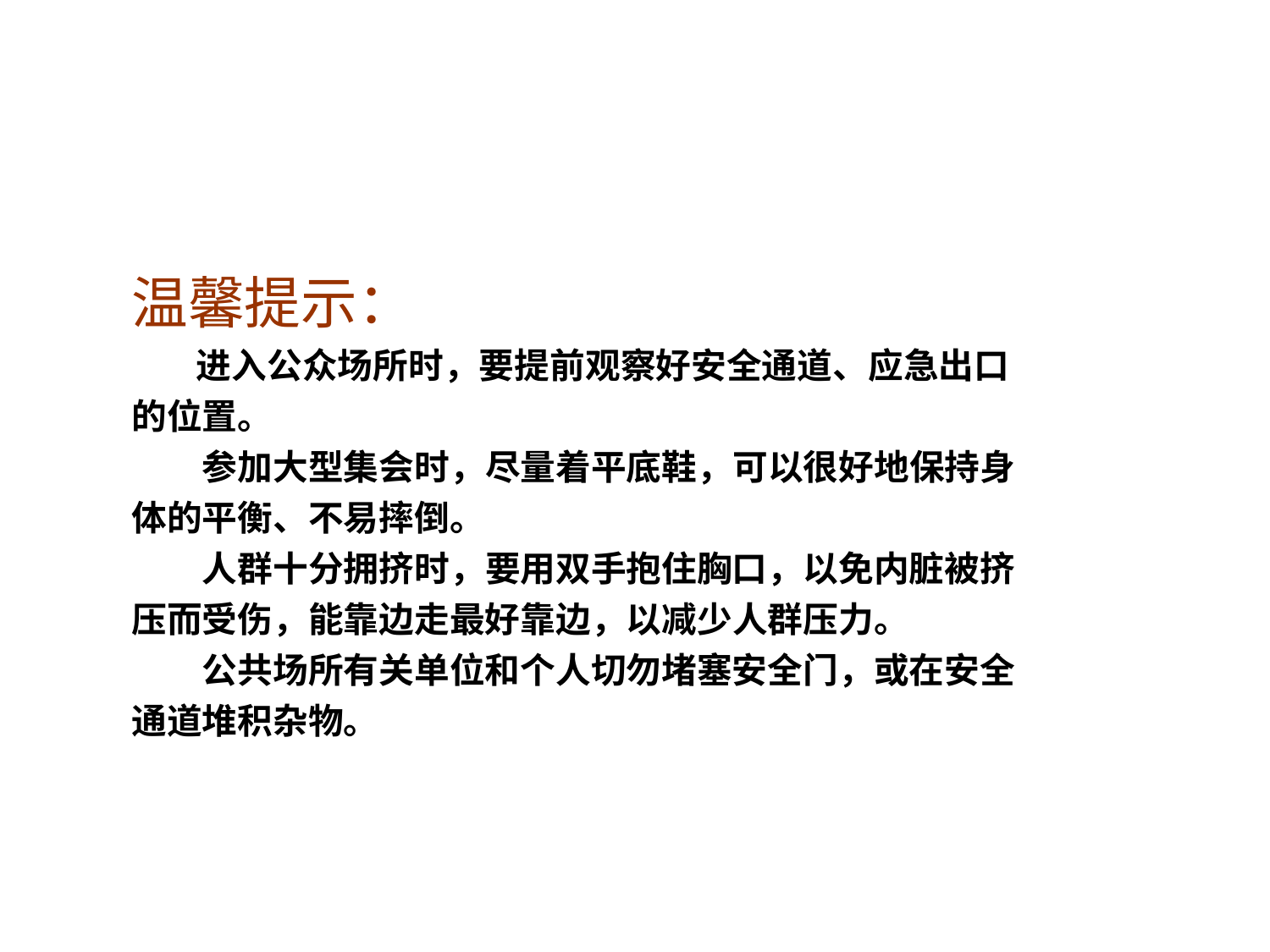

温馨提示：
       进入公众场所时，要提前观察好安全通道、应急出口
的位置。
　　参加大型集会时，尽量着平底鞋，可以很好地保持身
体的平衡、不易摔倒。
　　人群十分拥挤时，要用双手抱住胸口，以免内脏被挤
压而受伤，能靠边走最好靠边，以减少人群压力。
　　公共场所有关单位和个人切勿堵塞安全门，或在安全
通道堆积杂物。